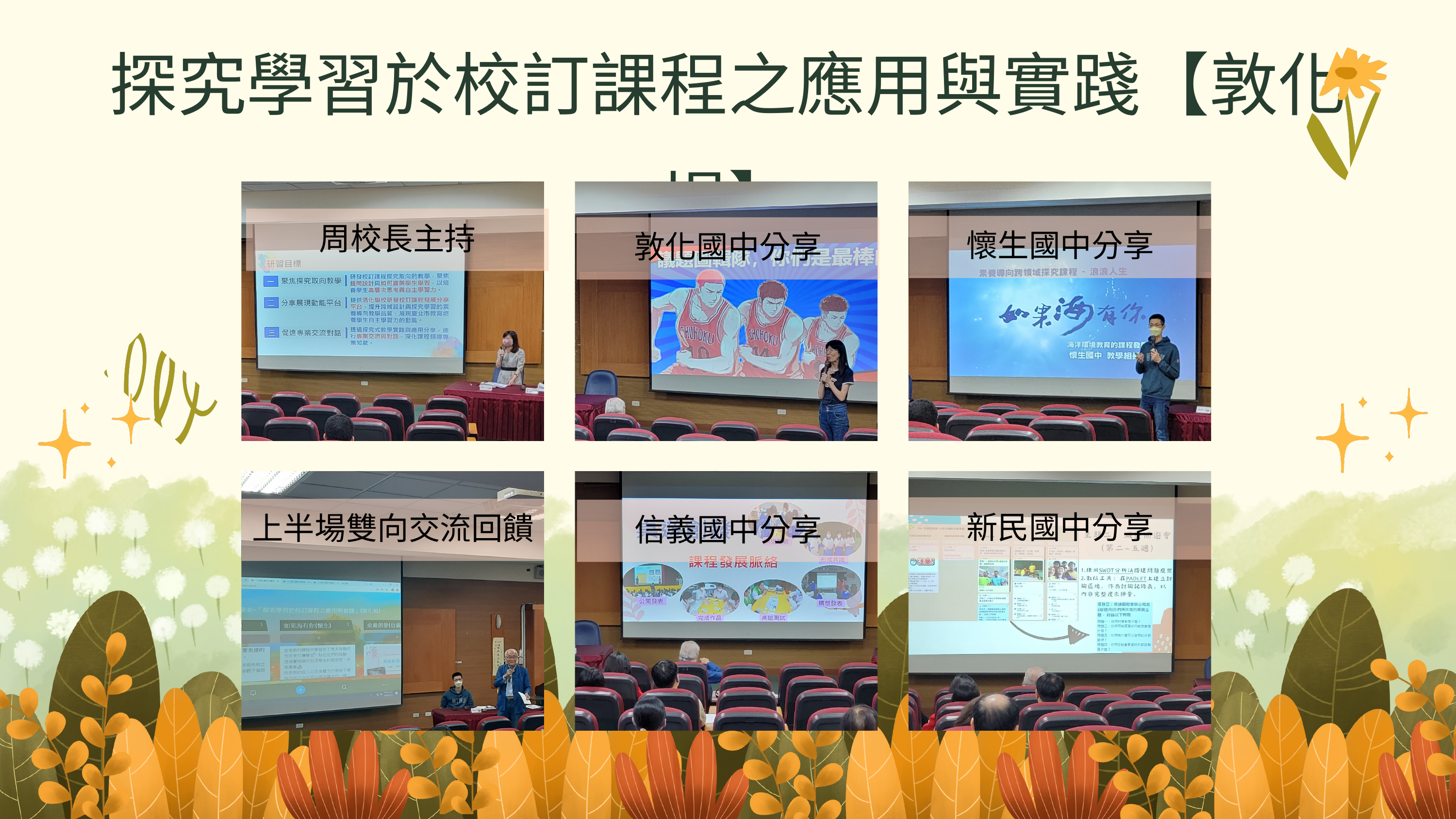

探究學習於校訂課程之應用與實踐【敦化場】

周校長主持
敦化國中分享
懷生國中分享
上半場雙向交流回饋
信義國中分享
新民國中分享